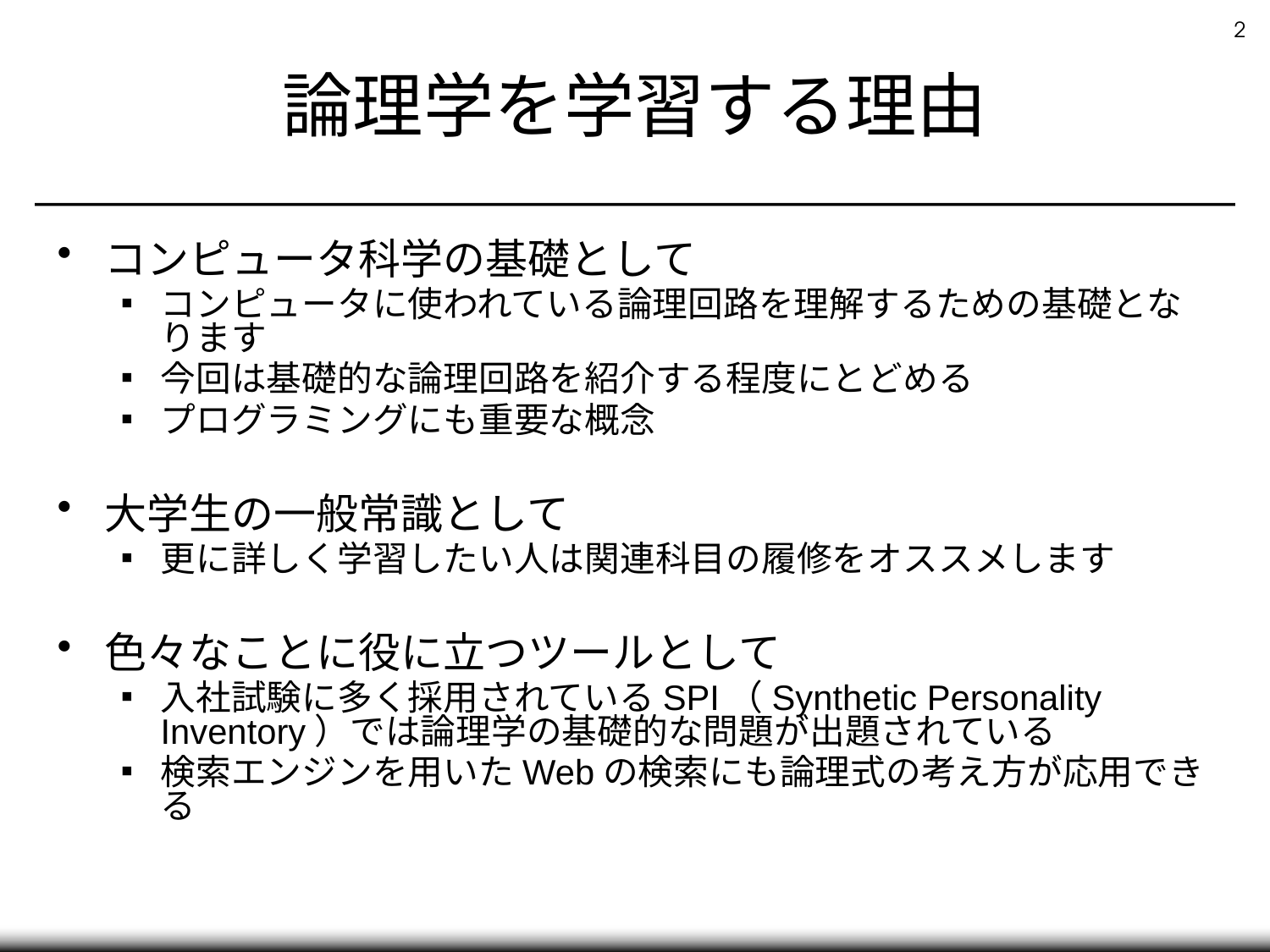

# 論理学を学習する理由
コンピュータ科学の基礎として
コンピュータに使われている論理回路を理解するための基礎となります
今回は基礎的な論理回路を紹介する程度にとどめる
プログラミングにも重要な概念

大学生の一般常識として
更に詳しく学習したい人は関連科目の履修をオススメします

色々なことに役に立つツールとして
入社試験に多く採用されているSPI（Synthetic Personality Inventory）では論理学の基礎的な問題が出題されている
検索エンジンを用いたWebの検索にも論理式の考え方が応用できる